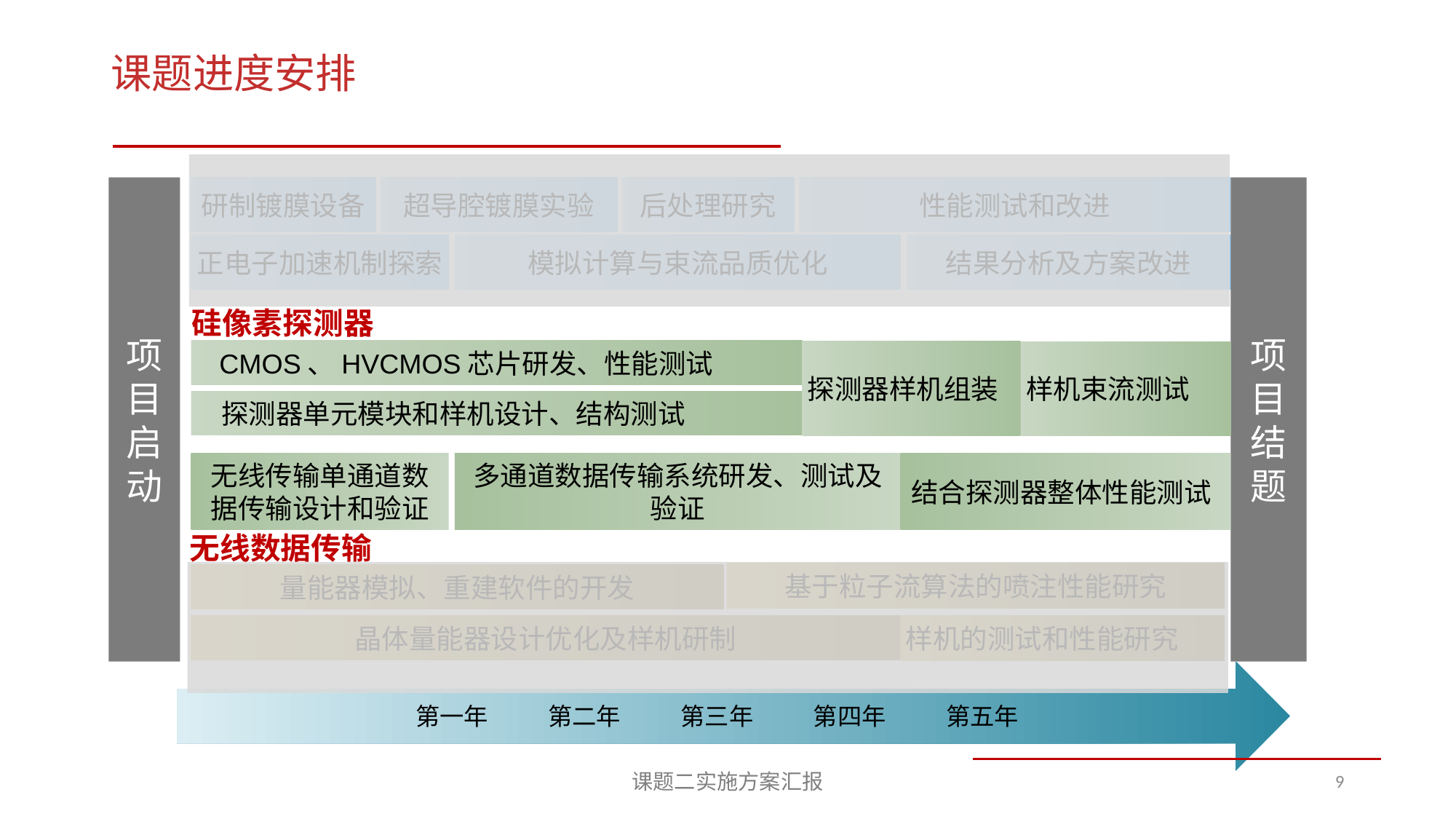

# 课题进度安排

项
目
启
动
研制镀膜设备
性能测试和改进
正电子加速机制探索
模拟计算与束流品质优化
结果分析及方案改进
超导腔镀膜实验
后处理研究
项
目
结
题
   CMOS、HVCMOS芯片研发、性能测试
探测器样机组装
样机束流测试
   探测器单元模块和样机设计、结构测试
无线传输单通道数据传输设计和验证
多通道数据传输系统研发、测试及验证
结合探测器整体性能测试
基于粒子流算法的喷注性能研究
量能器模拟、重建软件的开发
晶体量能器设计优化及样机研制
样机的测试和性能研究
第一年           第二年           第三年           第四年           第五年
硅像素探测器
无线数据传输

课题二实施方案汇报
9